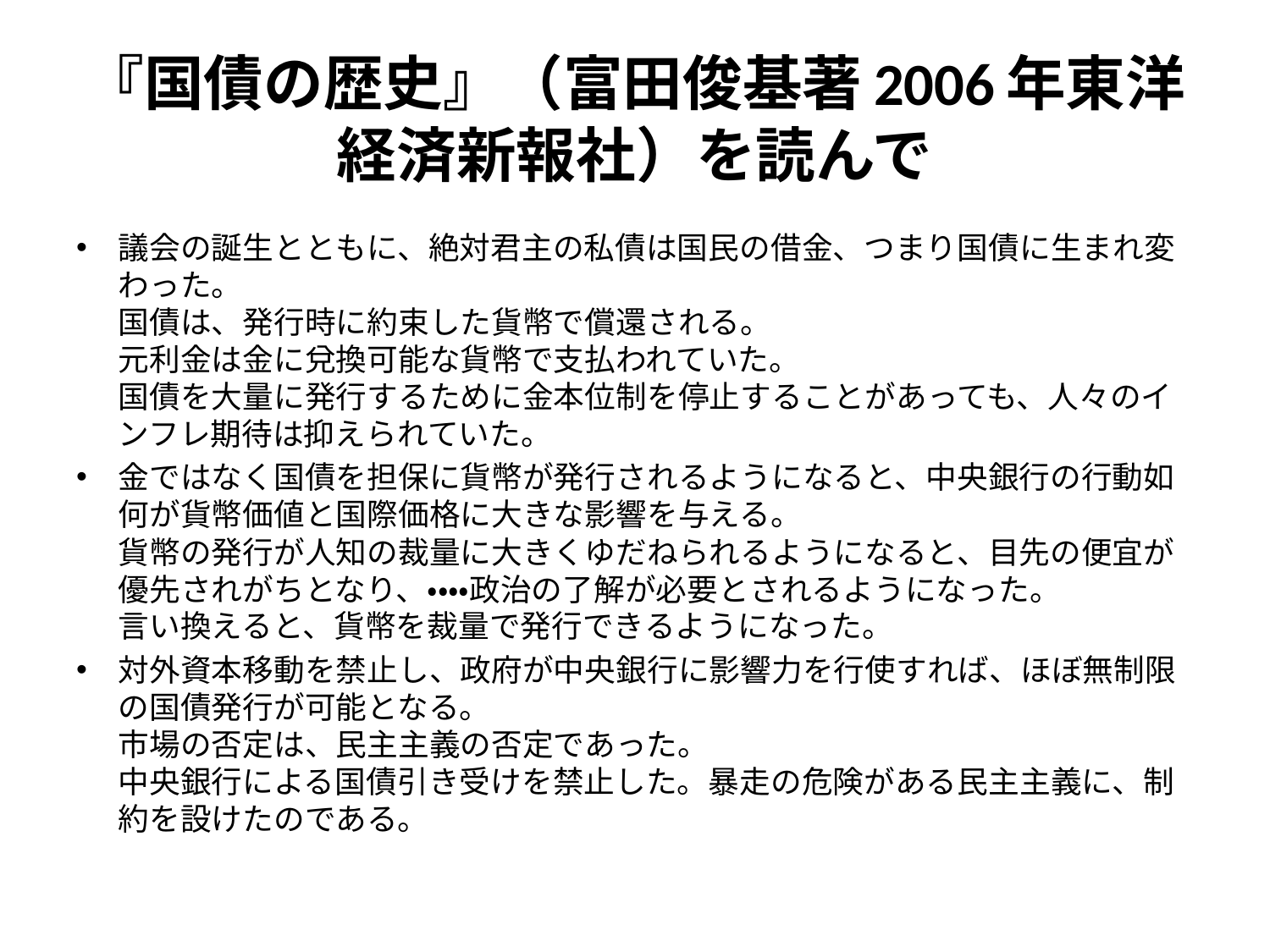

# 『国債の歴史』（富田俊基著2006年東洋経済新報社）を読んで
議会の誕生とともに、絶対君主の私債は国民の借金、つまり国債に生まれ変わった。
国債は、発行時に約束した貨幣で償還される。
元利金は金に兌換可能な貨幣で支払われていた。
国債を大量に発行するために金本位制を停止することがあっても、人々のインフレ期待は抑えられていた。
金ではなく国債を担保に貨幣が発行されるようになると、中央銀行の行動如何が貨幣価値と国際価格に大きな影響を与える。
貨幣の発行が人知の裁量に大きくゆだねられるようになると、目先の便宜が優先されがちとなり、・・・・政治の了解が必要とされるようになった。
言い換えると、貨幣を裁量で発行できるようになった。
対外資本移動を禁止し、政府が中央銀行に影響力を行使すれば、ほぼ無制限の国債発行が可能となる。
市場の否定は、民主主義の否定であった。
中央銀行による国債引き受けを禁止した。暴走の危険がある民主主義に、制約を設けたのである。